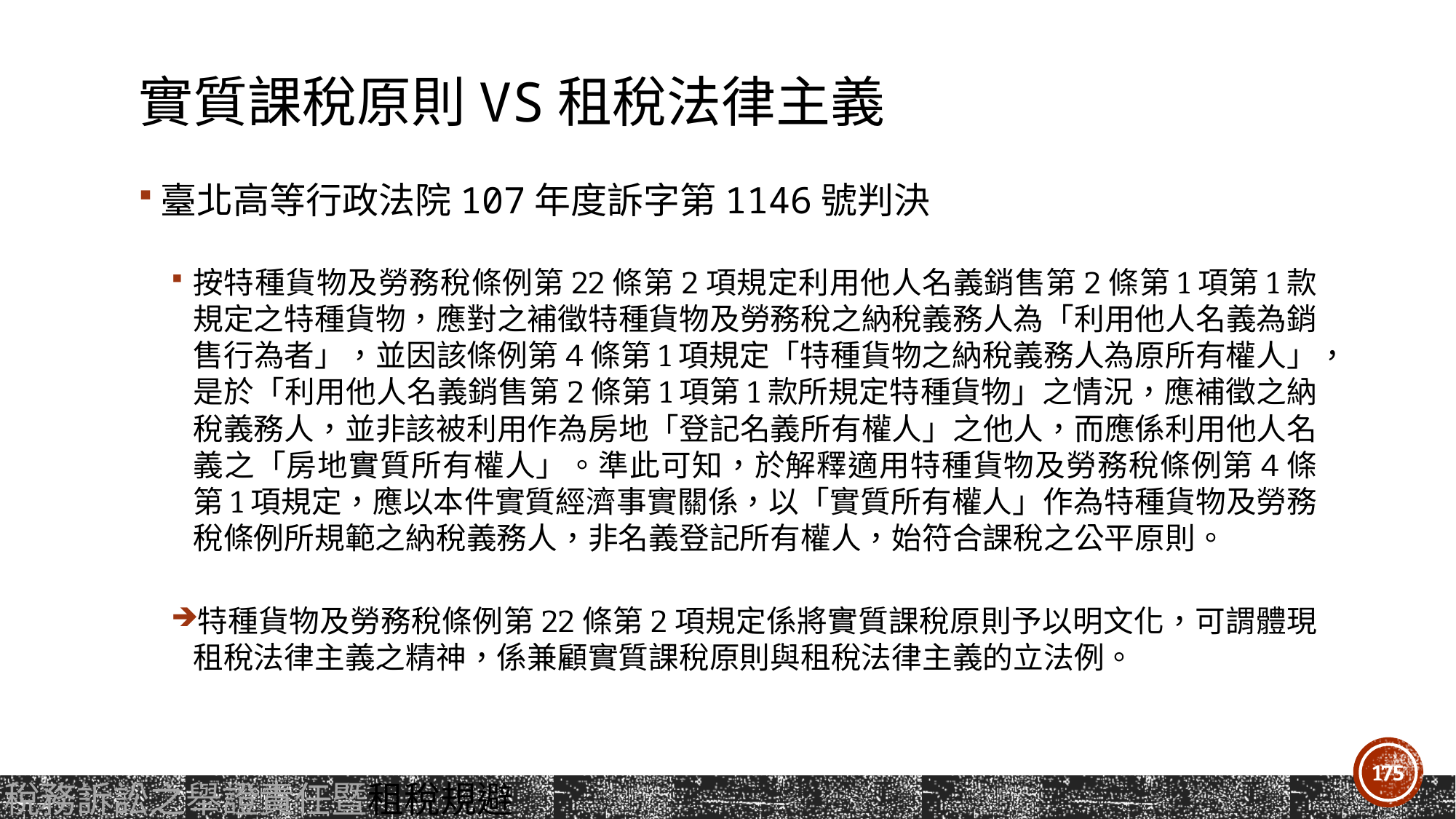

# 實質課稅原則vs租稅法律主義
臺北高等行政法院107年度訴字第1146號判決

按特種貨物及勞務稅條例第22條第2項規定利用他人名義銷售第2條第1項第1款規定之特種貨物，應對之補徵特種貨物及勞務稅之納稅義務人為「利用他人名義為銷售行為者」，並因該條例第4條第1項規定「特種貨物之納稅義務人為原所有權人」，是於「利用他人名義銷售第2條第1項第1款所規定特種貨物」之情況，應補徵之納稅義務人，並非該被利用作為房地「登記名義所有權人」之他人，而應係利用他人名義之「房地實質所有權人」。準此可知，於解釋適用特種貨物及勞務稅條例第4條第1項規定，應以本件實質經濟事實關係，以「實質所有權人」作為特種貨物及勞務稅條例所規範之納稅義務人，非名義登記所有權人，始符合課稅之公平原則。

特種貨物及勞務稅條例第22條第2項規定係將實質課稅原則予以明文化，可謂體現租稅法律主義之精神，係兼顧實質課稅原則與租稅法律主義的立法例。
175